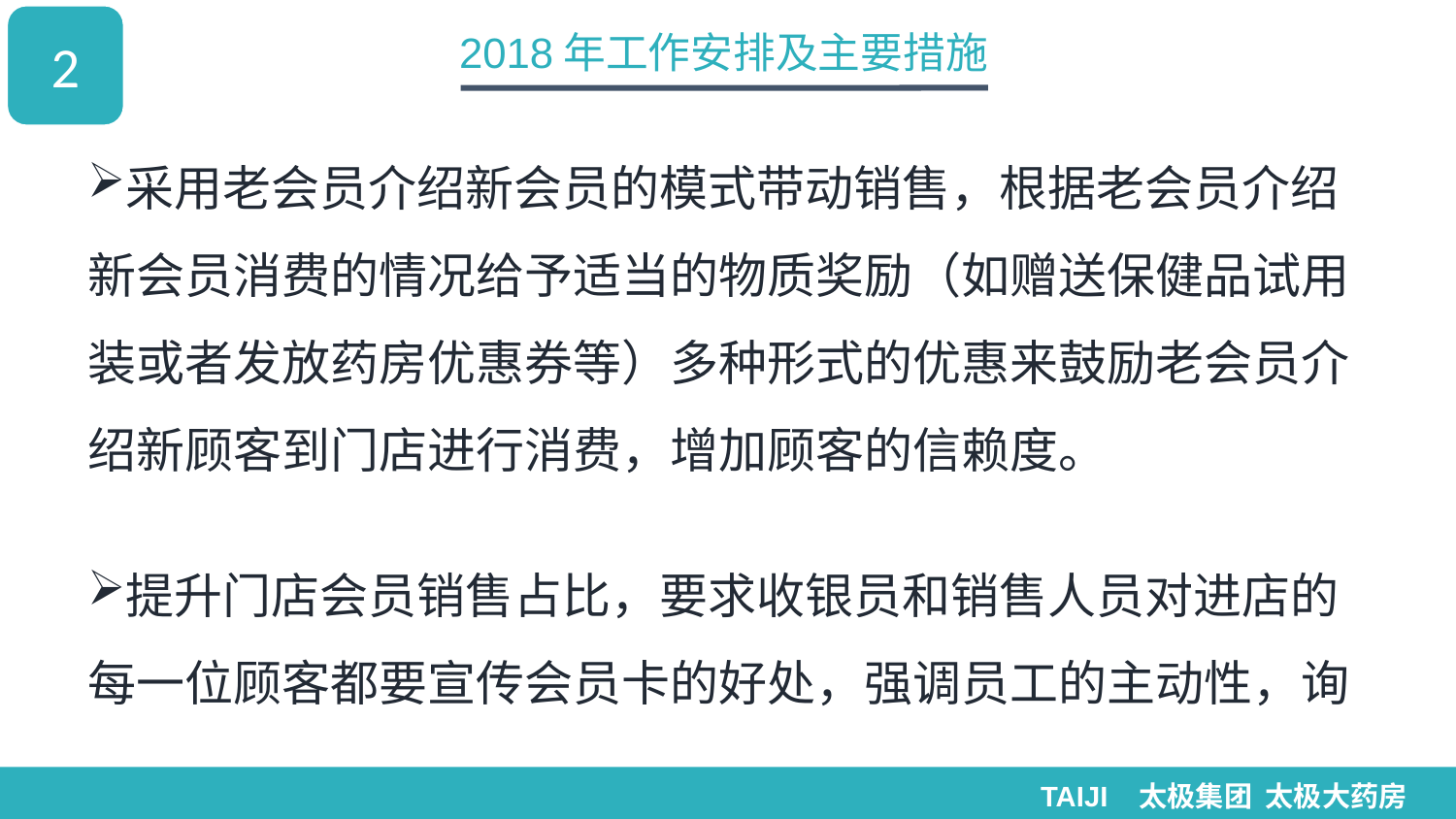

2
2018年工作安排及主要措施
采用老会员介绍新会员的模式带动销售，根据老会员介绍新会员消费的情况给予适当的物质奖励（如赠送保健品试用装或者发放药房优惠券等）多种形式的优惠来鼓励老会员介绍新顾客到门店进行消费，增加顾客的信赖度。

提升门店会员销售占比，要求收银员和销售人员对进店的每一位顾客都要宣传会员卡的好处，强调员工的主动性，询

TAIJI   太极集团  太极大药房